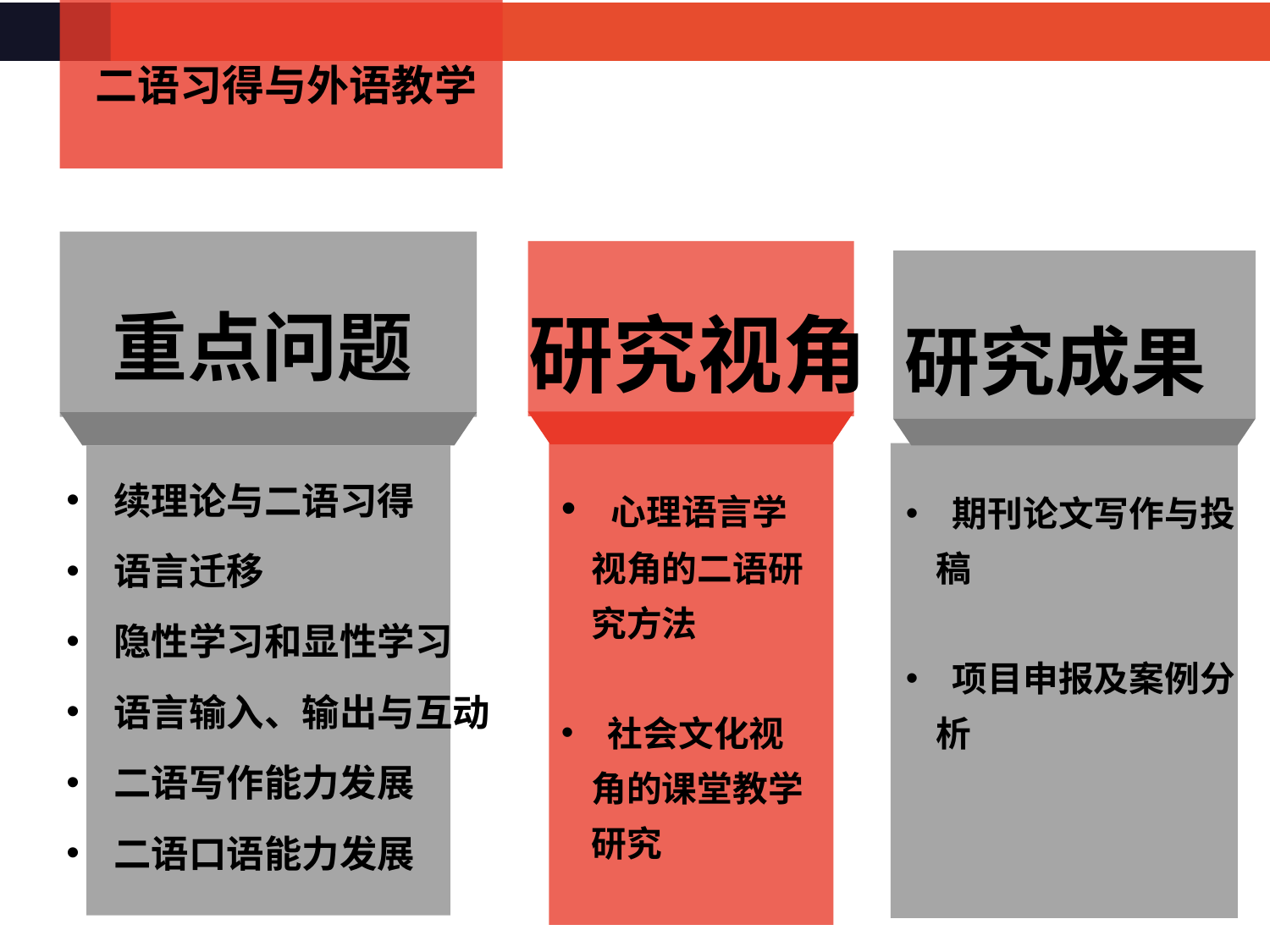

二语习得与外语教学

重点问题

 续理论与二语习得
 语言迁移
 隐性学习和显性学习
 语言输入、输出与互动
 二语写作能力发展
 二语口语能力发展

研究视角

 心理语言学视角的二语研究方法

 社会文化视角的课堂教学研究

研究成果

 期刊论文写作与投稿

 项目申报及案例分析